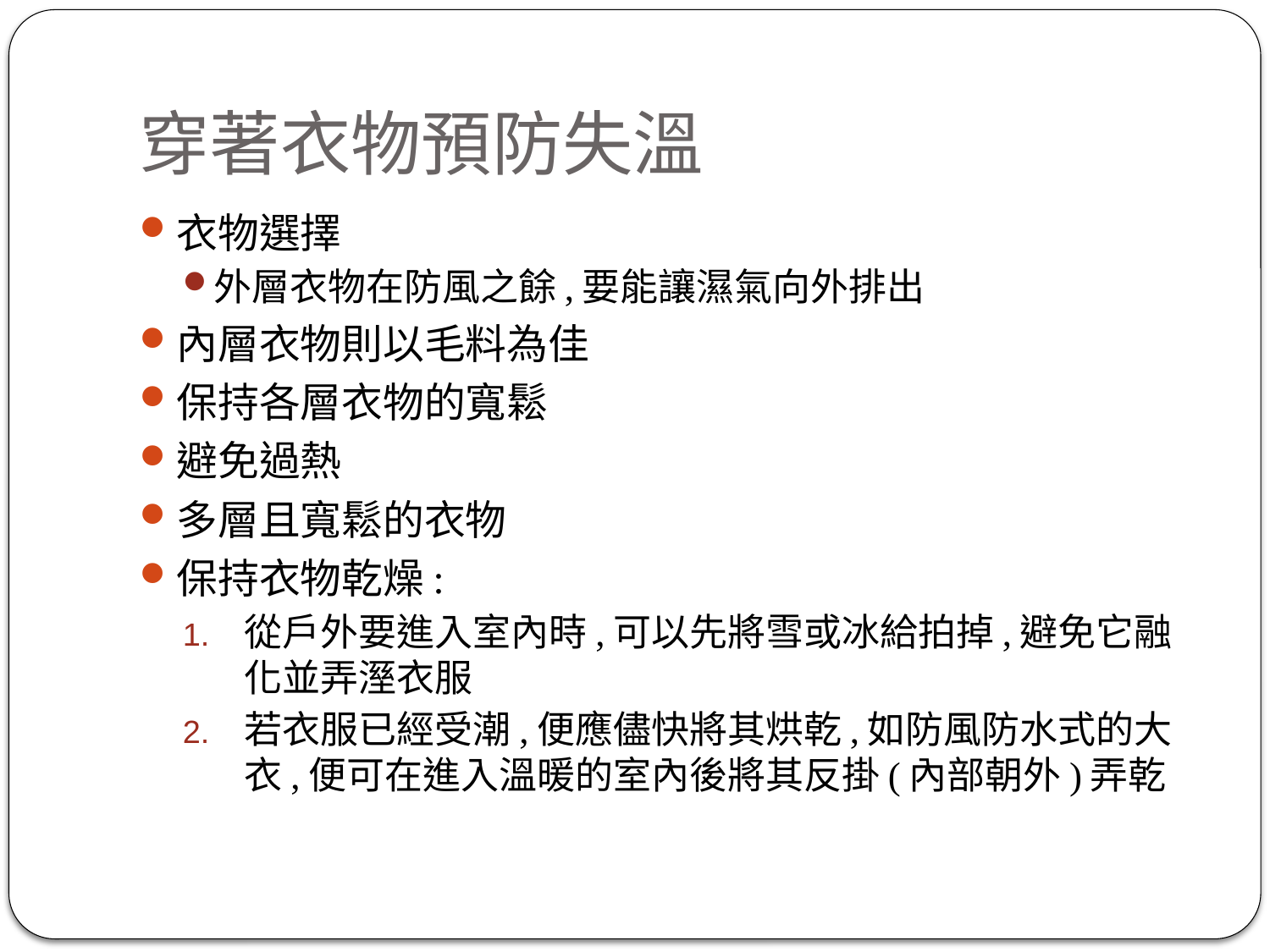

# 穿著衣物預防失溫
衣物選擇
外層衣物在防風之餘,要能讓濕氣向外排出
內層衣物則以毛料為佳
保持各層衣物的寬鬆
避免過熱
多層且寬鬆的衣物
保持衣物乾燥:
從戶外要進入室內時,可以先將雪或冰給拍掉,避免它融化並弄溼衣服
若衣服已經受潮,便應儘快將其烘乾,如防風防水式的大衣,便可在進入溫暖的室內後將其反掛(內部朝外)弄乾